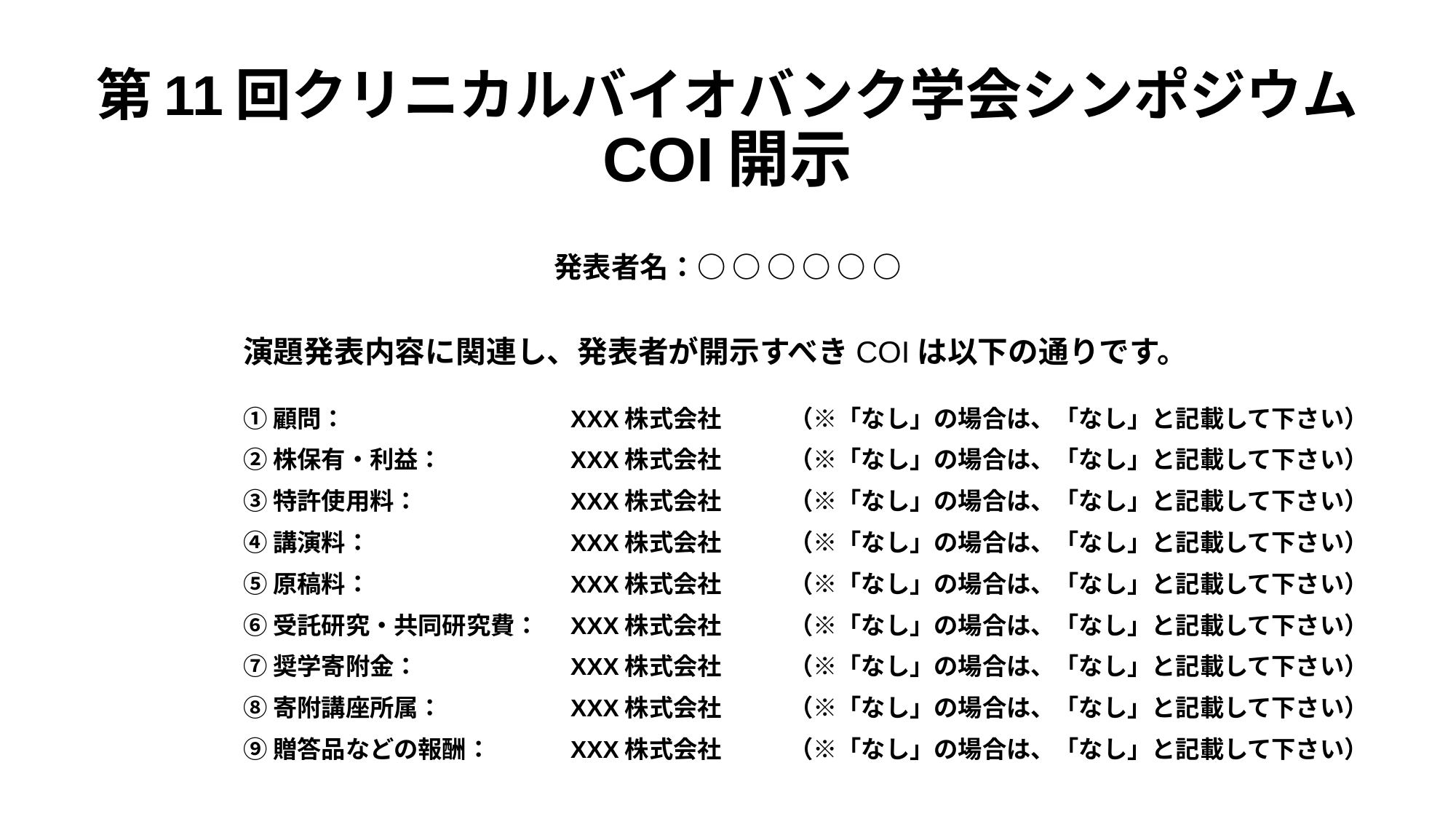

第11回クリニカルバイオバンク学会シンポジウム
COI開示
発表者名：○ ○ ○ ○ ○ ○
演題発表内容に関連し、発表者が開示すべきCOIは以下の通りです。

①顧問：			XXX株式会社	（※「なし」の場合は、「なし」と記載して下さい）
②株保有・利益：		XXX株式会社	（※「なし」の場合は、「なし」と記載して下さい）
③特許使用料：		XXX株式会社	（※「なし」の場合は、「なし」と記載して下さい）
④講演料：		XXX株式会社	（※「なし」の場合は、「なし」と記載して下さい）
⑤原稿料：		XXX株式会社	（※「なし」の場合は、「なし」と記載して下さい）
⑥受託研究・共同研究費：	XXX株式会社	（※「なし」の場合は、「なし」と記載して下さい）
⑦奨学寄附金：		XXX株式会社	（※「なし」の場合は、「なし」と記載して下さい）
⑧寄附講座所属：		XXX株式会社	（※「なし」の場合は、「なし」と記載して下さい）
⑨贈答品などの報酬：	XXX株式会社	（※「なし」の場合は、「なし」と記載して下さい）